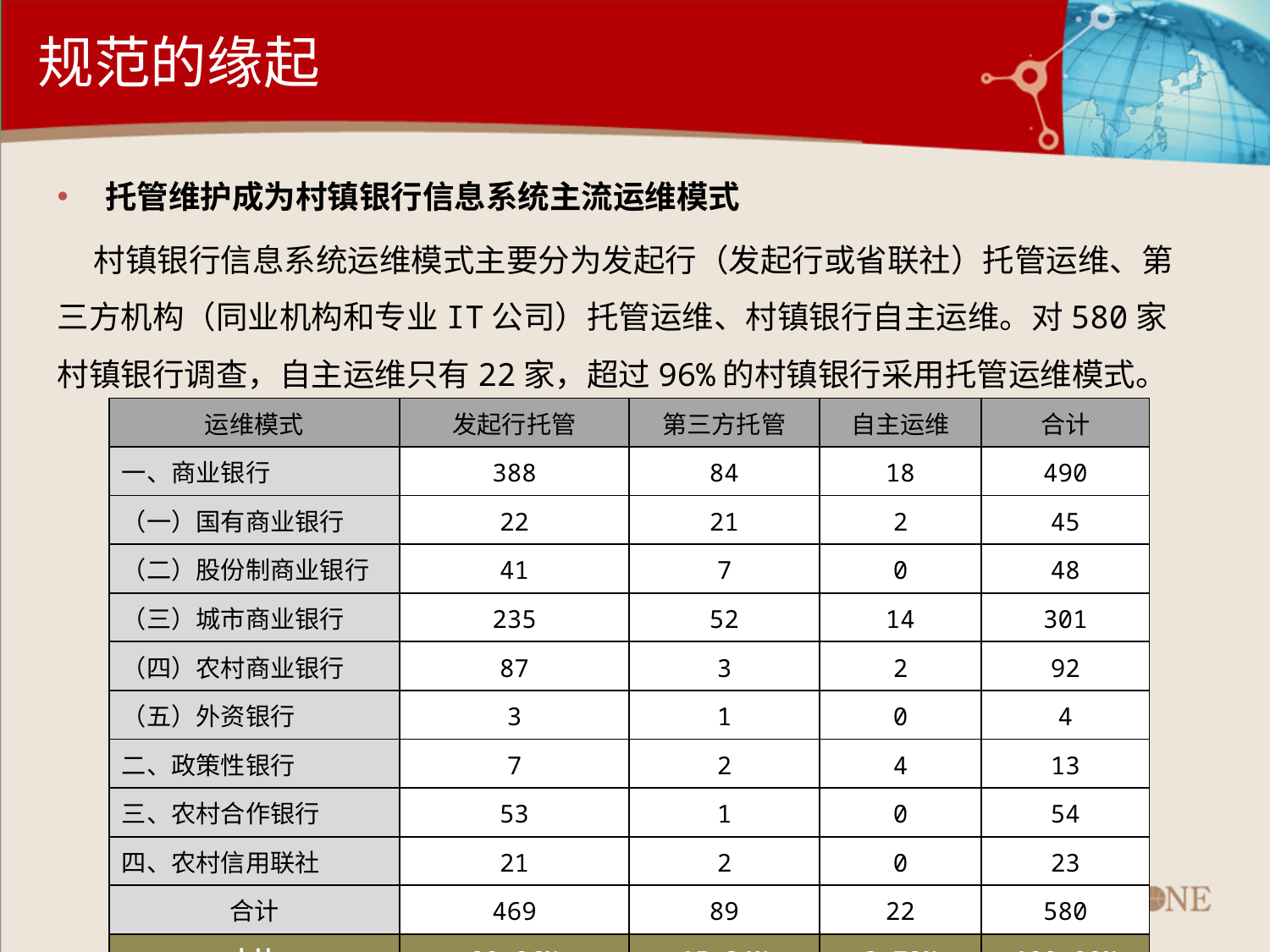

# 规范的缘起
托管维护成为村镇银行信息系统主流运维模式
    村镇银行信息系统运维模式主要分为发起行（发起行或省联社）托管运维、第三方机构（同业机构和专业IT公司）托管运维、村镇银行自主运维。对580家村镇银行调查，自主运维只有22家，超过96%的村镇银行采用托管运维模式。

| 运维模式 | 发起行托管 | 第三方托管 | 自主运维 | 合计 |
| --- | --- | --- | --- | --- |
| 一、商业银行 | 388 | 84 | 18 | 490 |
| （一）国有商业银行 | 22 | 21 | 2 | 45 |
| （二）股份制商业银行 | 41 | 7 | 0 | 48 |
| （三）城市商业银行 | 235 | 52 | 14 | 301 |
| （四）农村商业银行 | 87 | 3 | 2 | 92 |
| （五）外资银行 | 3 | 1 | 0 | 4 |
| 二、政策性银行 | 7 | 2 | 4 | 13 |
| 三、农村合作银行 | 53 | 1 | 0 | 54 |
| 四、农村信用联社 | 21 | 2 | 0 | 23 |
| 合计 | 469 | 89 | 22 | 580 |
| 占比 | 80.86% | 15.34% | 3.79% | 100.00% |